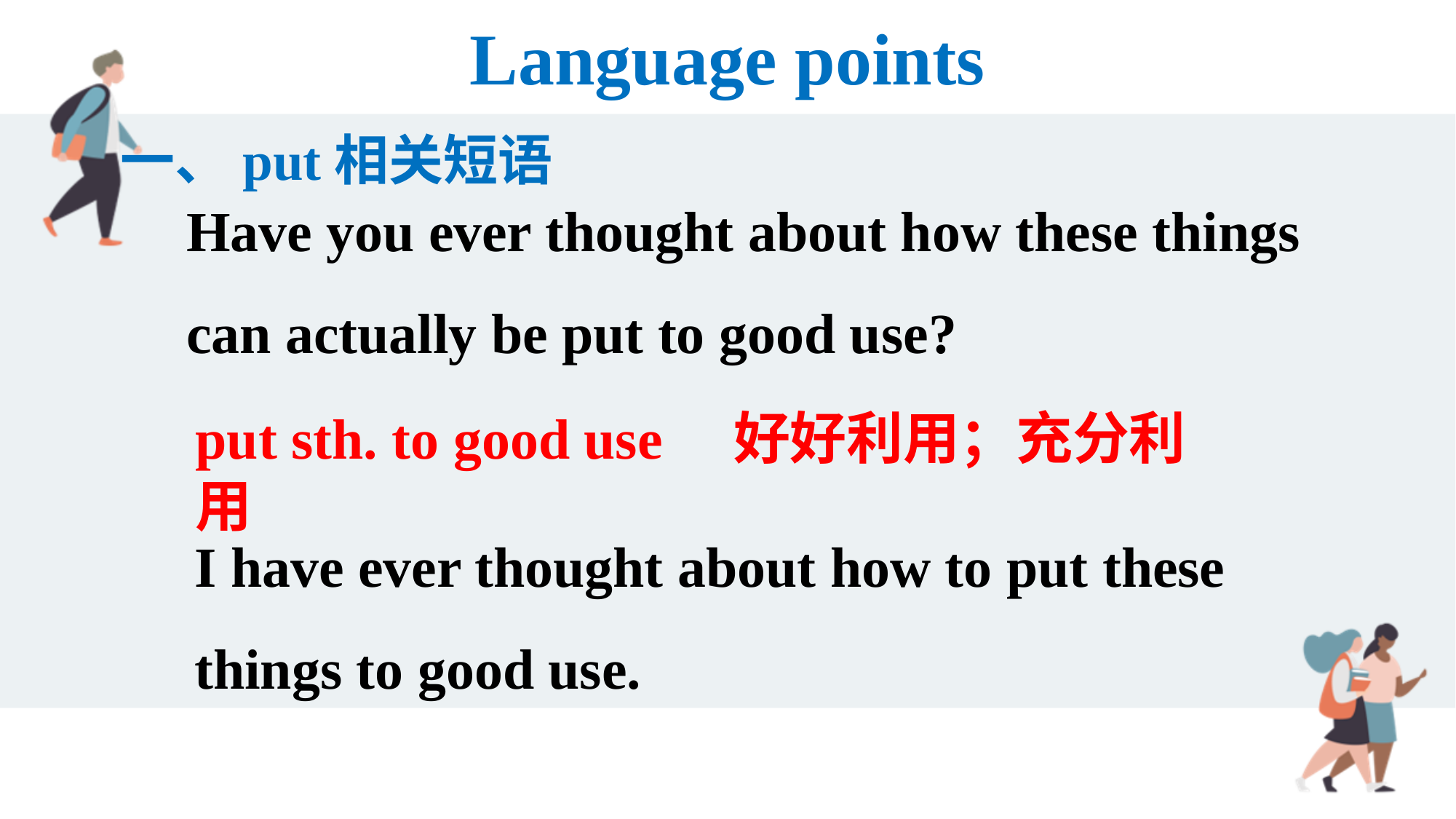

Language points
一、put相关短语
      Have you ever thought about how these things
      can actually be put to good use?
put sth. to good use    好好利用；充分利用
      I have ever thought about how to put these
      things to good use.